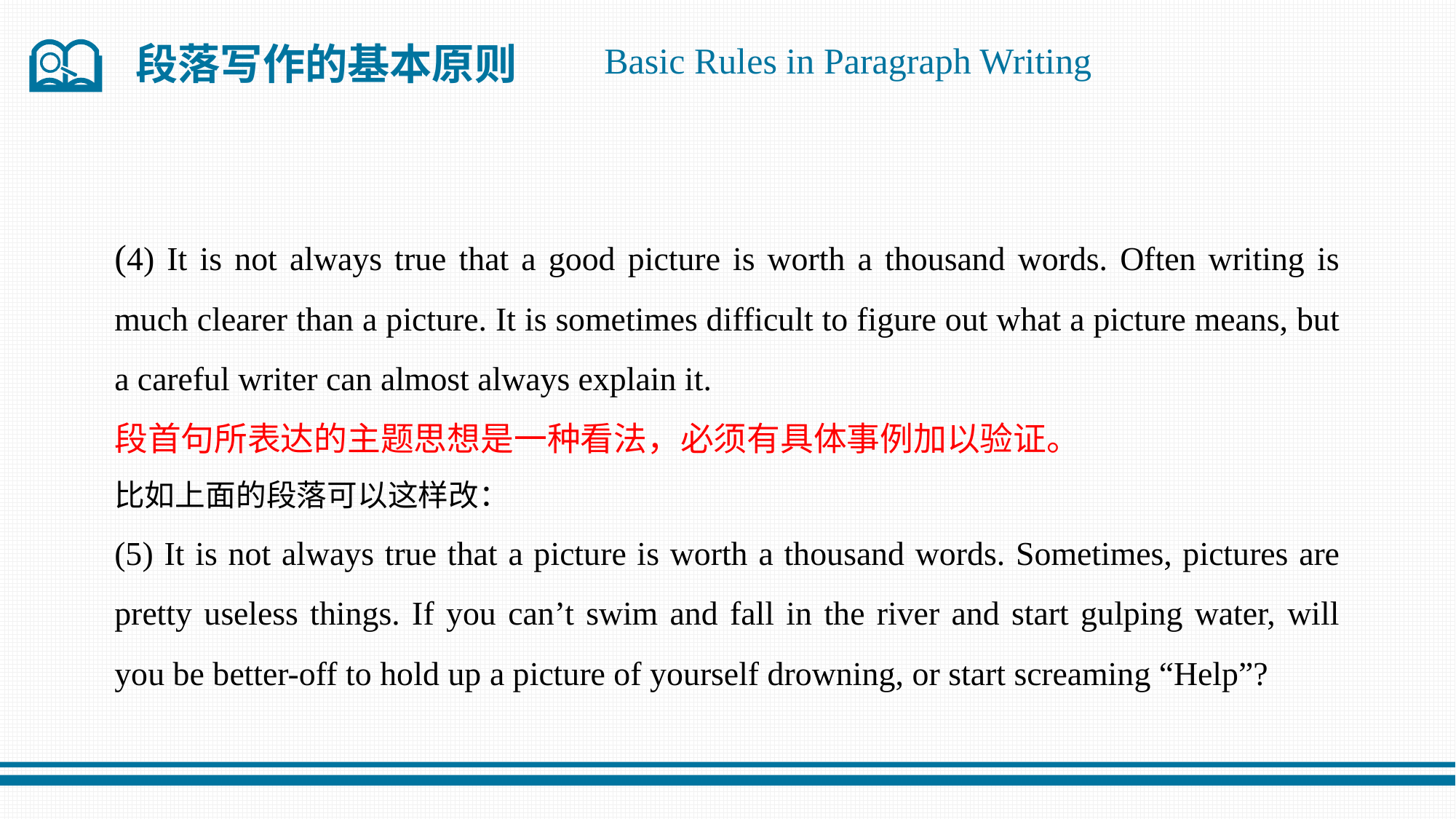

段落写作的基本原则
Basic Rules in Paragraph Writing
(4) It is not always true that a good picture is worth a thousand words. Often writing is much clearer than a picture. It is sometimes difficult to figure out what a picture means, but a careful writer can almost always explain it.
段首句所表达的主题思想是一种看法，必须有具体事例加以验证。
比如上面的段落可以这样改：
(5) It is not always true that a picture is worth a thousand words. Sometimes, pictures are pretty useless things. If you can’t swim and fall in the river and start gulping water, will you be better-off to hold up a picture of yourself drowning, or start screaming “Help”?